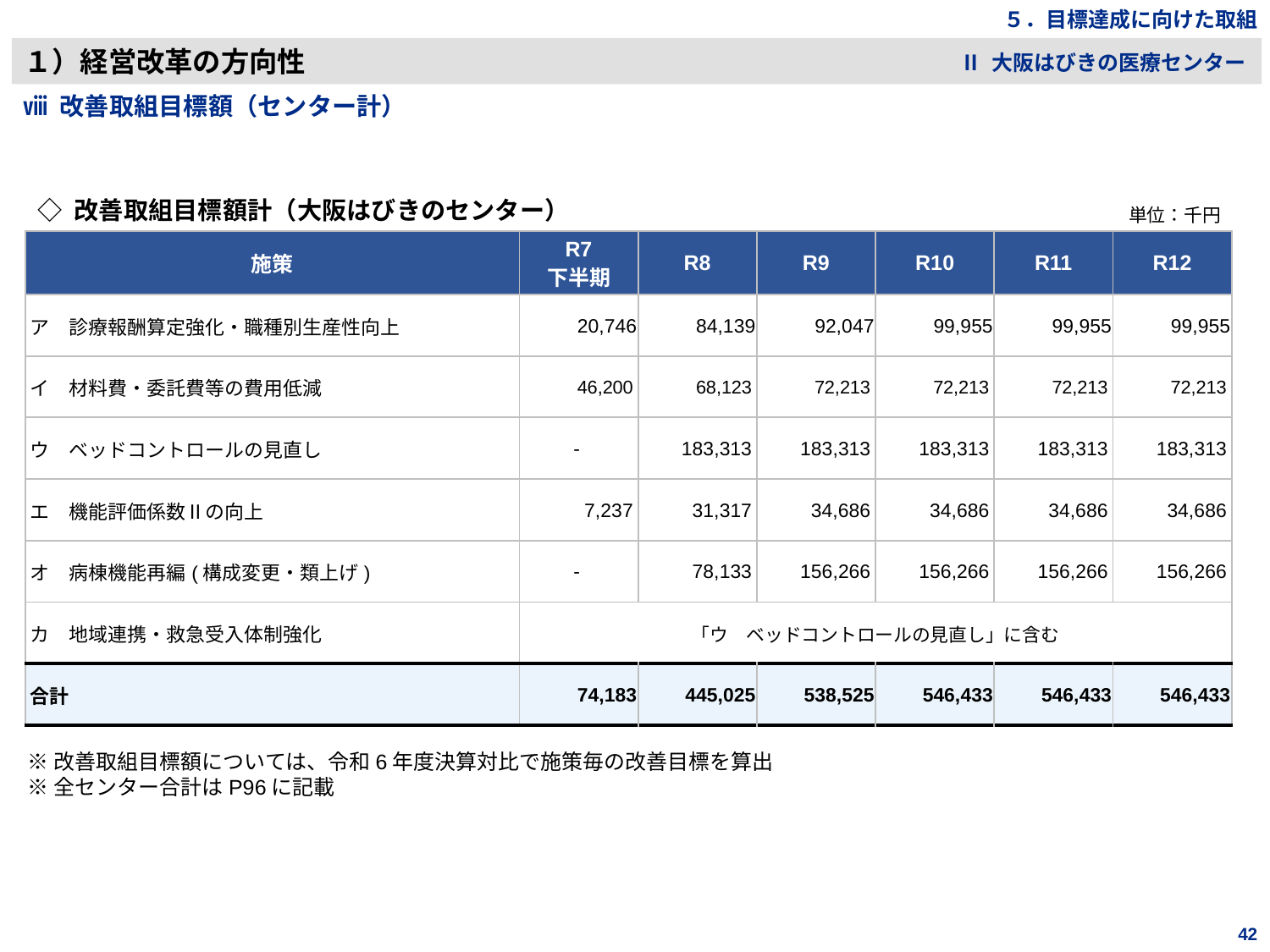

５．目標達成に向けた取組
１）経営改革の方向性
Ⅱ 大阪はびきの医療センター
ⅷ 改善取組目標額（センター計）
◇ 改善取組目標額計（大阪はびきのセンター）
単位：千円
| 施策 | R7 下半期 | R8 | R9 | R10 | R11 | R12 |
| --- | --- | --- | --- | --- | --- | --- |
| ア　診療報酬算定強化・職種別生産性向上 | 20,746 | 84,139 | 92,047 | 99,955 | 99,955 | 99,955 |
| イ　材料費・委託費等の費用低減 | 46,200 | 68,123 | 72,213 | 72,213 | 72,213 | 72,213 |
| ウ　ベッドコントロールの見直し | - | 183,313 | 183,313 | 183,313 | 183,313 | 183,313 |
| エ　機能評価係数Ⅱの向上 | 7,237 | 31,317 | 34,686 | 34,686 | 34,686 | 34,686 |
| オ　病棟機能再編(構成変更・類上げ) | - | 78,133 | 156,266 | 156,266 | 156,266 | 156,266 |
| カ　地域連携・救急受入体制強化 | 「ウ　ベッドコントロールの見直し」に含む | - | - | - | - | - |
| 合計 | 74,183 | 445,025 | 538,525 | 546,433 | 546,433 | 546,433 |
※改善取組目標額については、令和6年度決算対比で施策毎の改善目標を算出
※全センター合計はP96に記載
42